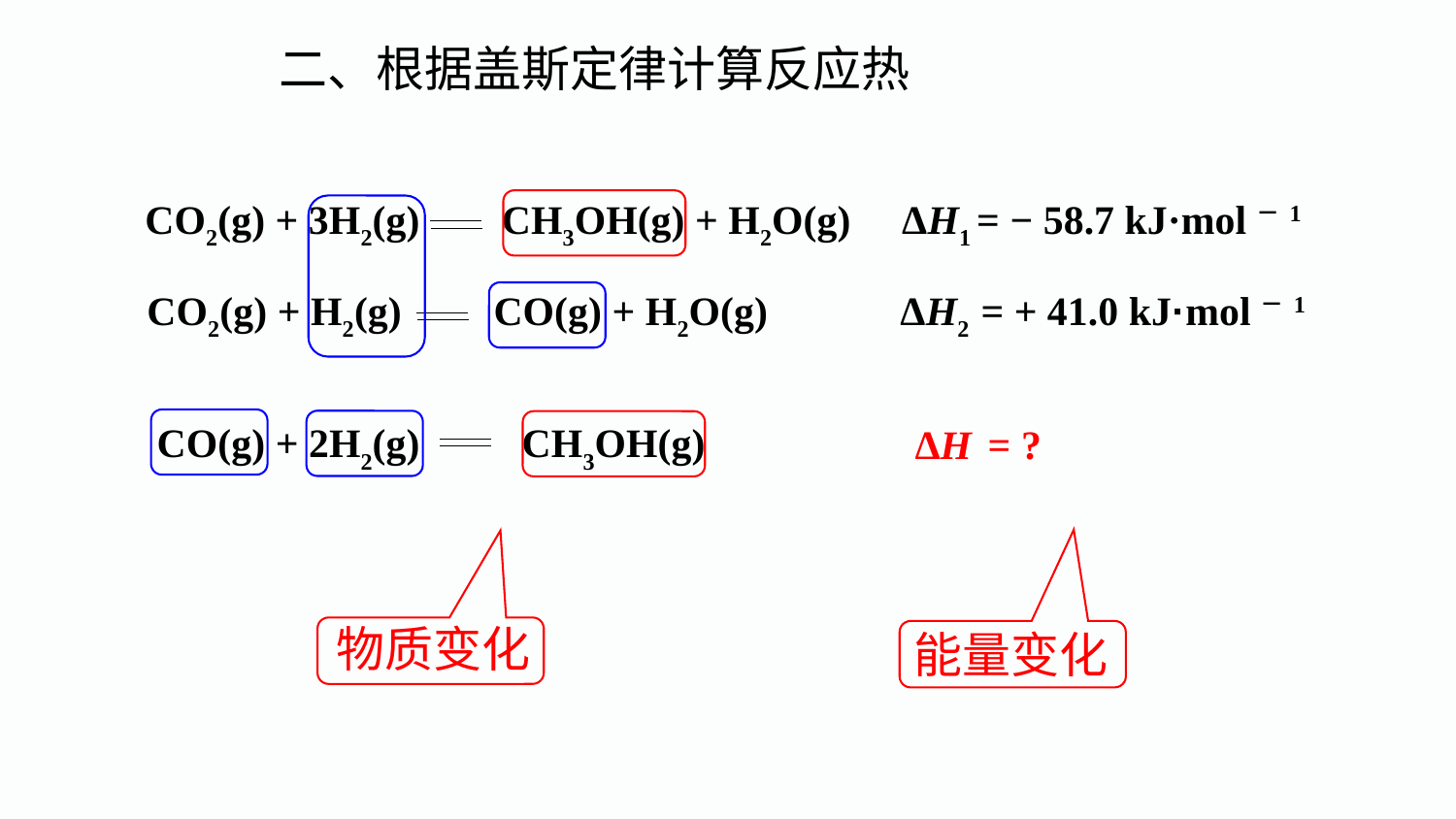

二、根据盖斯定律计算反应热
CO2(g) + 3H2(g)        CH3OH(g) + H2O(g)     ΔH1 = − 58.7 kJ·mol－1

 CO2(g) + H2(g)         CO(g) + H2O(g)             ΔH2  = + 41.0 kJ·mol－1

CO(g) + 2H2(g)          CH3OH(g)

ΔH  = ?
物质变化

能量变化